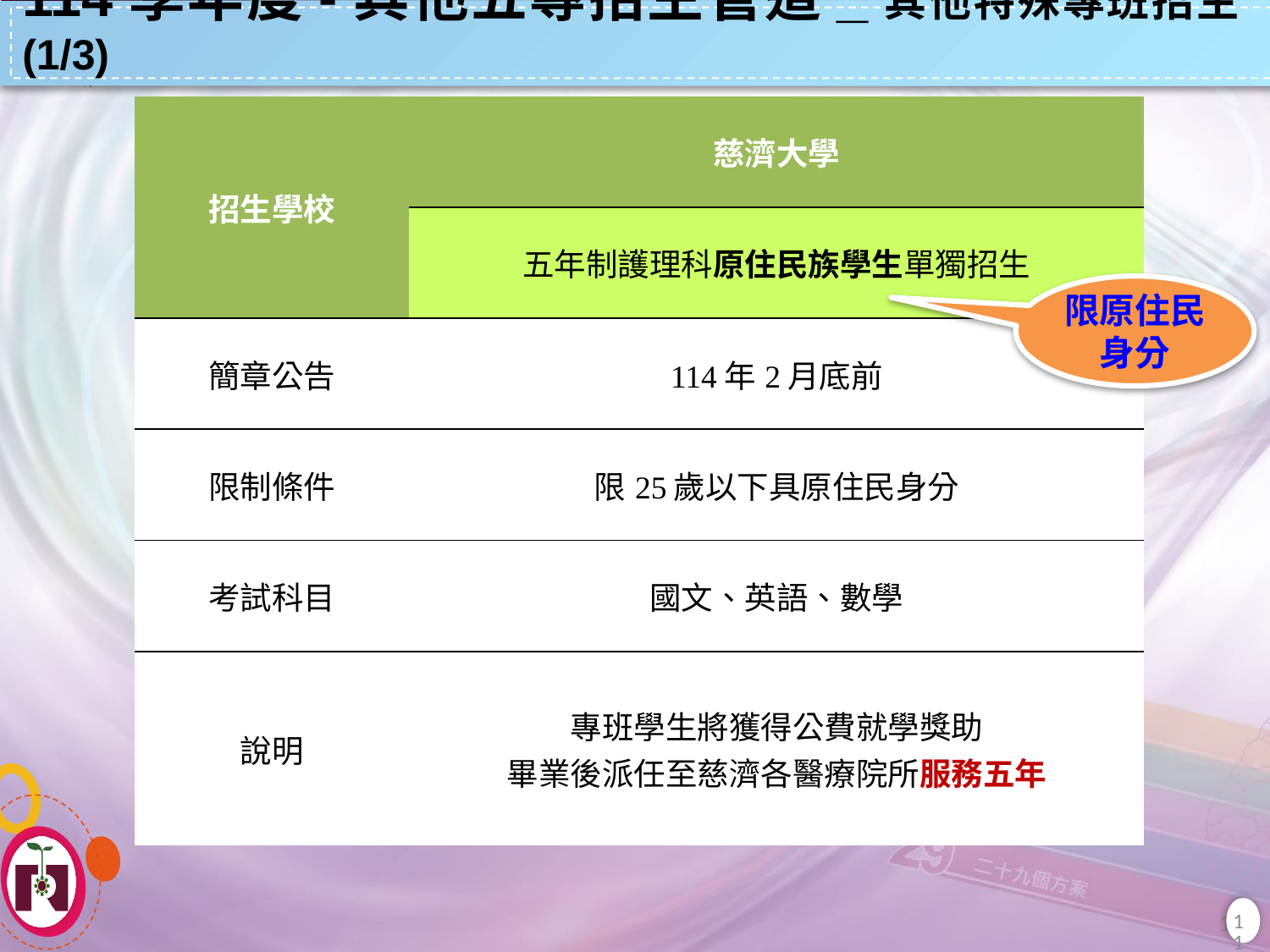

114學年度-其他五專招生管道_其他特殊專班招生(1/3)

| 招生學校 | 慈濟大學 |
| --- | --- |
|  | 五年制護理科原住民族學生單獨招生 |
| 簡章公告 | 114年2月底前 |
| 限制條件 | 限25歲以下具原住民身分 |
| 考試科目 | 國文、英語、數學 |
| 說明 | 專班學生將獲得公費就學獎助 畢業後派任至慈濟各醫療院所服務五年 |
限原住民身分